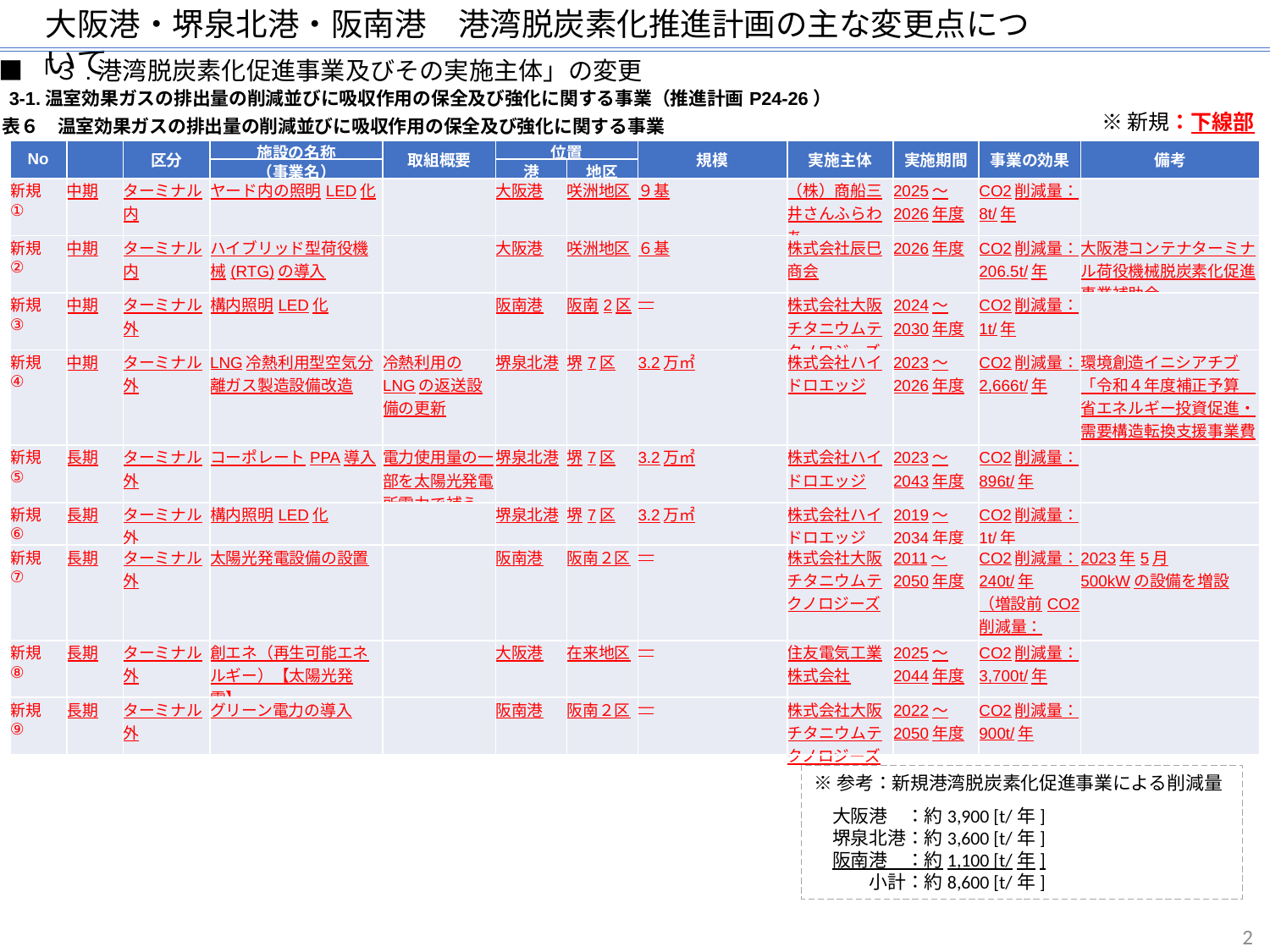

大阪港・堺泉北港・阪南港　港湾脱炭素化推進計画の主な変更点について
■「３.港湾脱炭素化促進事業及びその実施主体」の変更
3-1.温室効果ガスの排出量の削減並びに吸収作用の保全及び強化に関する事業（推進計画P24-26）
※新規：下線部
表６　温室効果ガスの排出量の削減並びに吸収作用の保全及び強化に関する事業
| No |  | 区分 | 施設の名称 | 取組概要 | 位置 |  | 規模 | 実施主体 | 実施期間 | 事業の効果 | 備考 |
| --- | --- | --- | --- | --- | --- | --- | --- | --- | --- | --- | --- |
|  |  |  | （事業名） |  | 港 | 地区 |  |  |  |  |  |
| 新規 ① | 中期 | ターミナル内 | ヤード内の照明LED化 |  | 大阪港 | 咲洲地区 | ９基 | （株）商船三井さんふらわあ | 2025～2026年度 | CO2削減量： 8t/年 |  |
| 新規 ② | 中期 | ターミナル内 | ハイブリッド型荷役機械(RTG)の導入 |  | 大阪港 | 咲洲地区 | ６基 | 株式会社辰巳商会 | 2026年度 | CO2削減量： 206.5t/年 | 大阪港コンテナターミナル荷役機械脱炭素化促進事業補助金 |
| 新規 ③ | 中期 | ターミナル外 | 構内照明LED化 |  | 阪南港 | 阪南2区 | ― | 株式会社大阪チタニウムテクノロジーズ | 2024～2030年度 | CO2削減量：1t/年 |  |
| 新規 ④ | 中期 | ターミナル外 | LNG冷熱利用型空気分離ガス製造設備改造 | 冷熱利用のLNGの返送設備の更新 | 堺泉北港 | 堺7区 | 3.2万㎡ | 株式会社ハイドロエッジ | 2023～2026年度 | CO2削減量：2,666t/年 | 環境創造イニシアチブ「令和４年度補正予算　省エネルギー投資促進・需要構造転換支援事業費補助金」事業 |
| 新規 ⑤ | 長期 | ターミナル外 | コーポレートPPA導入 | 電力使用量の一部を太陽光発電所電力で補う | 堺泉北港 | 堺7区 | 3.2万㎡ | 株式会社ハイドロエッジ | 2023～2043年度 | CO2削減量：896t/年 |  |
| 新規 ⑥ | 長期 | ターミナル外 | 構内照明LED化 |  | 堺泉北港 | 堺7区 | 3.2万㎡ | 株式会社ハイドロエッジ | 2019～2034年度 | CO2削減量：1t/年 |  |
| 新規 ⑦ | 長期 | ターミナル外 | 太陽光発電設備の設置 |  | 阪南港 | 阪南２区 | ― | 株式会社大阪チタニウムテクノロジーズ | 2011～2050年度 | CO2削減量： 240t/年 （増設前CO2削減量：20t/年） | 2023年5月 500kWの設備を増設 |
| 新規 ⑧ | 長期 | ターミナル外 | 創エネ（再生可能エネルギー）【太陽光発電】 |  | 大阪港 | 在来地区 | ― | 住友電気工業株式会社 | 2025～2044年度 | CO2削減量：3,700t/年 |  |
| 新規 ⑨ | 長期 | ターミナル外 | グリーン電力の導入 |  | 阪南港 | 阪南２区 | ― | 株式会社大阪チタニウムテクノロジーズ | 2022～2050年度 | CO2削減量： 900t/年 |  |
※参考：新規港湾脱炭素化促進事業による削減量
　大阪港　：約3,900 [t/年]
　堺泉北港：約3,600 [t/年]
　阪南港　：約1,100 [t/年]
　　　小計：約8,600 [t/年]
2